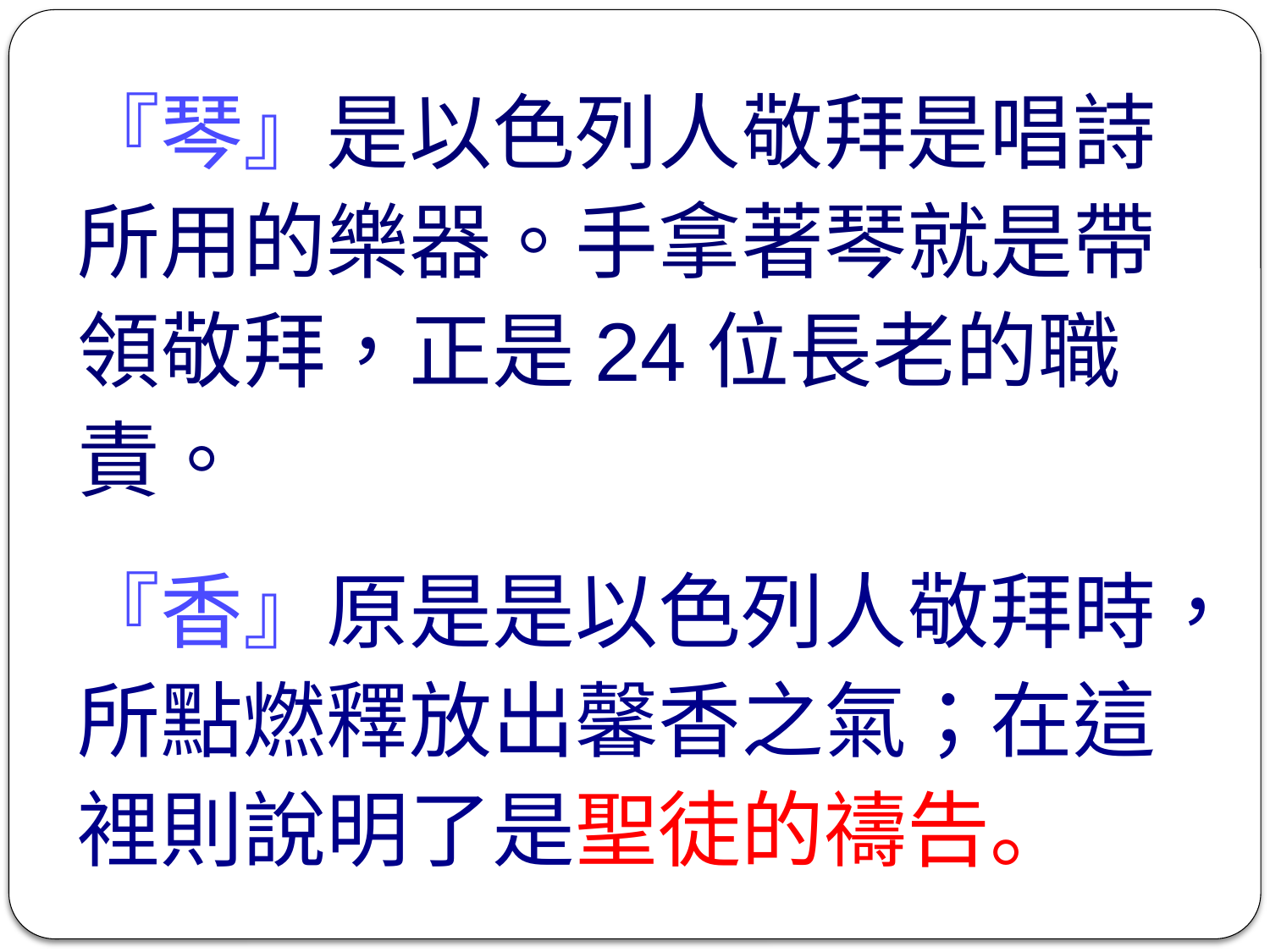

『琴』是以色列人敬拜是唱詩所用的樂器。手拿著琴就是帶領敬拜，正是24位長老的職責。
『香』原是是以色列人敬拜時，所點燃釋放出馨香之氣；在這裡則說明了是聖徒的禱告。